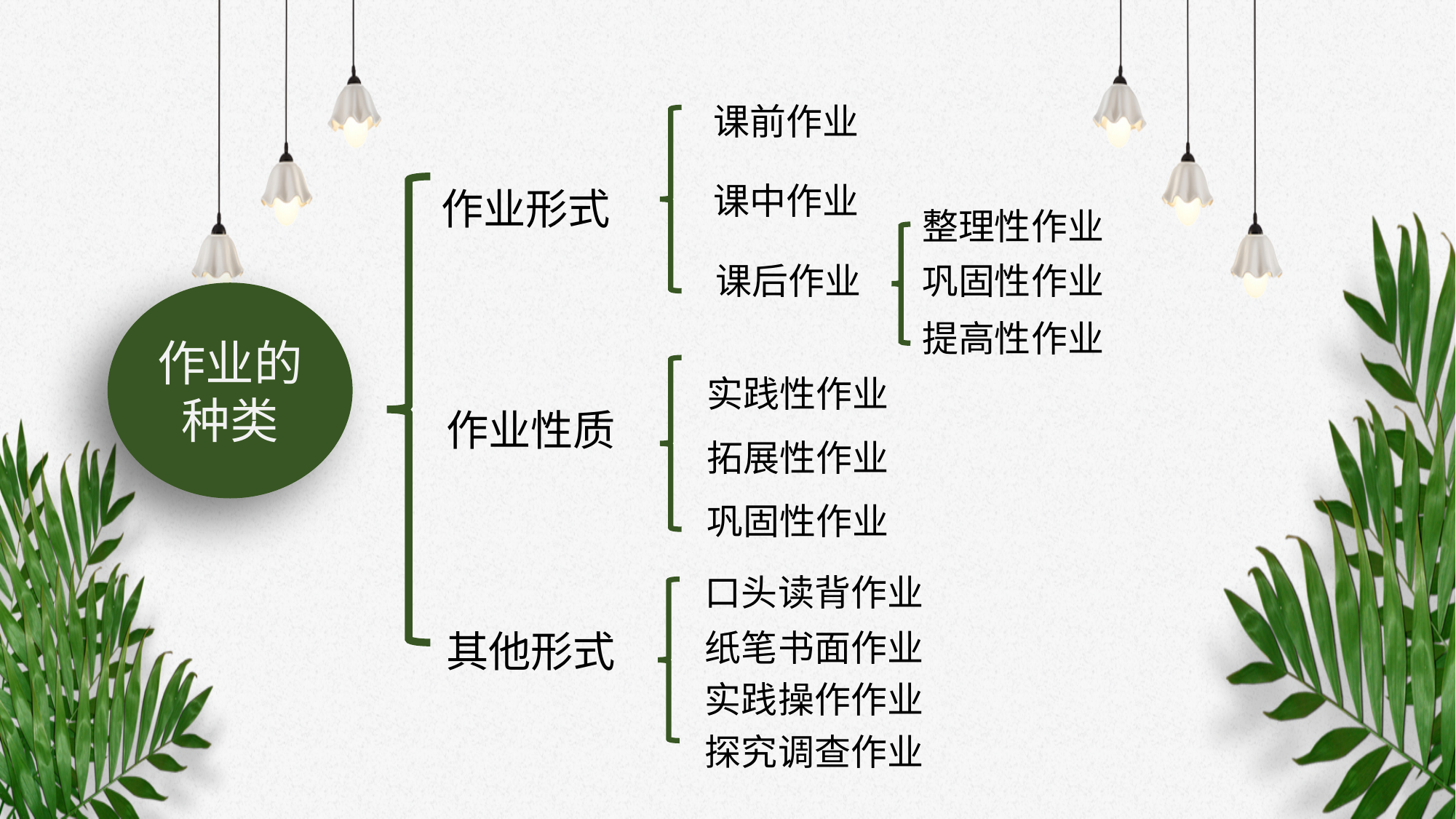

课前作业

课中作业

作业形式
整理性作业

课后作业
巩固性作业
作业的种类
提高性作业

实践性作业
作业性质
拓展性作业
巩固性作业
口头读背作业

纸笔书面作业
其他形式
实践操作作业
探究调查作业